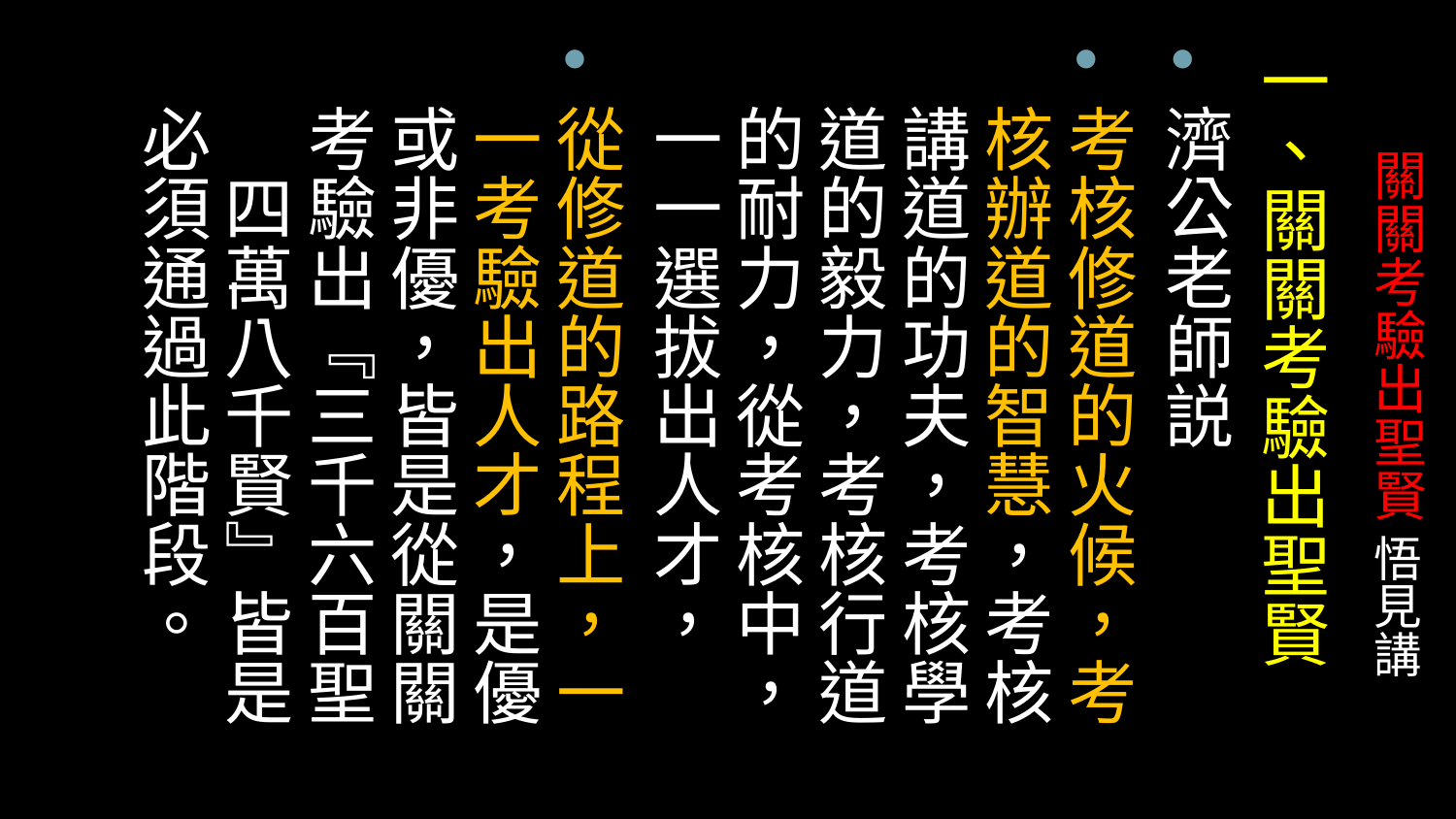

一、關關考驗出聖賢
濟公老師説
考核修道的火候，考核辦道的智慧，考核講道的功夫，考核學道的毅力，考核行道的耐力，從考核中，一一選拔出人才，
從修道的路程上，一一考驗出人才，是優或非優，皆是從關關考驗出『三千六百聖　四萬八千賢』皆是必須通過此階段。

# 關關考驗出聖賢 悟見講